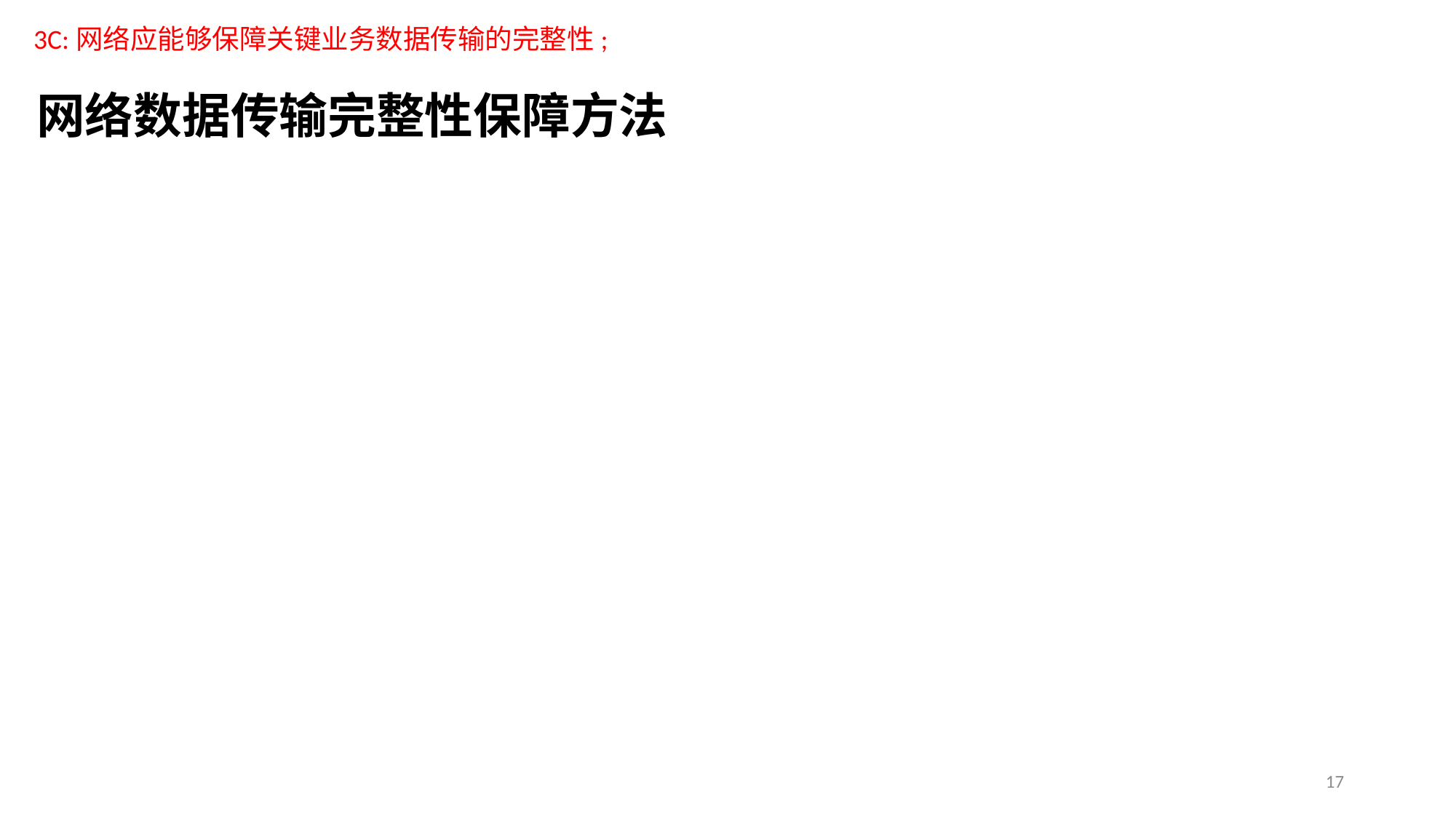

3C:网络应能够保障关键业务数据传输的完整性;
网络数据传输完整性保障方法
17